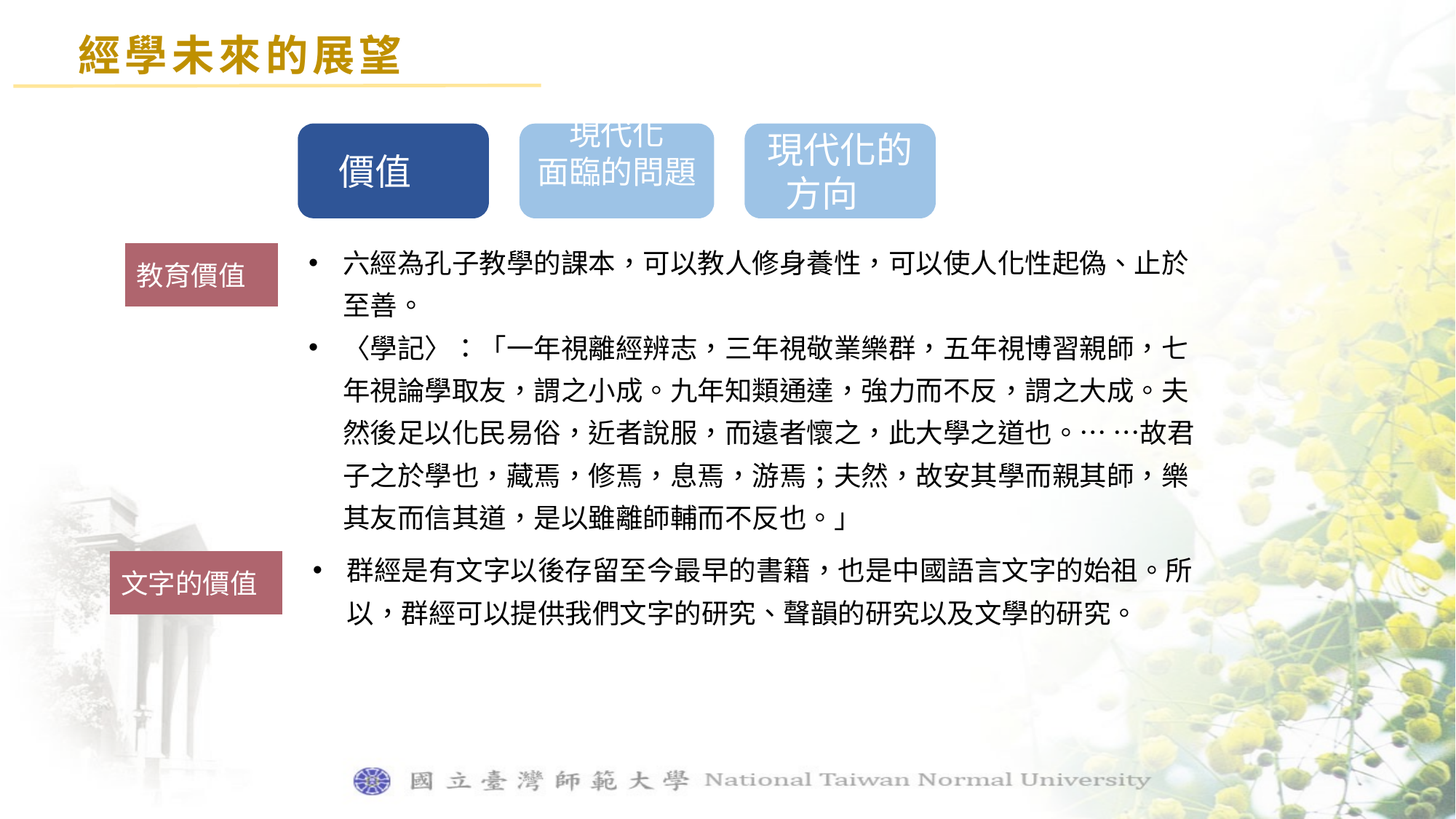

經學未來的展望
價值
現代化
面臨的問題
現代化的方向
六經為孔子教學的課本，可以教人修身養性，可以使人化性起偽、止於至善。
〈學記〉：「一年視離經辨志，三年視敬業樂群，五年視博習親師，七年視論學取友，謂之小成。九年知類通達，強力而不反，謂之大成。夫然後足以化民易俗，近者說服，而遠者懷之，此大學之道也。… …故君子之於學也，藏焉，修焉，息焉，游焉；夫然，故安其學而親其師，樂其友而信其道，是以雖離師輔而不反也。」
教育價值
群經是有文字以後存留至今最早的書籍，也是中國語言文字的始祖。所以，群經可以提供我們文字的研究、聲韻的研究以及文學的研究。
文字的價值